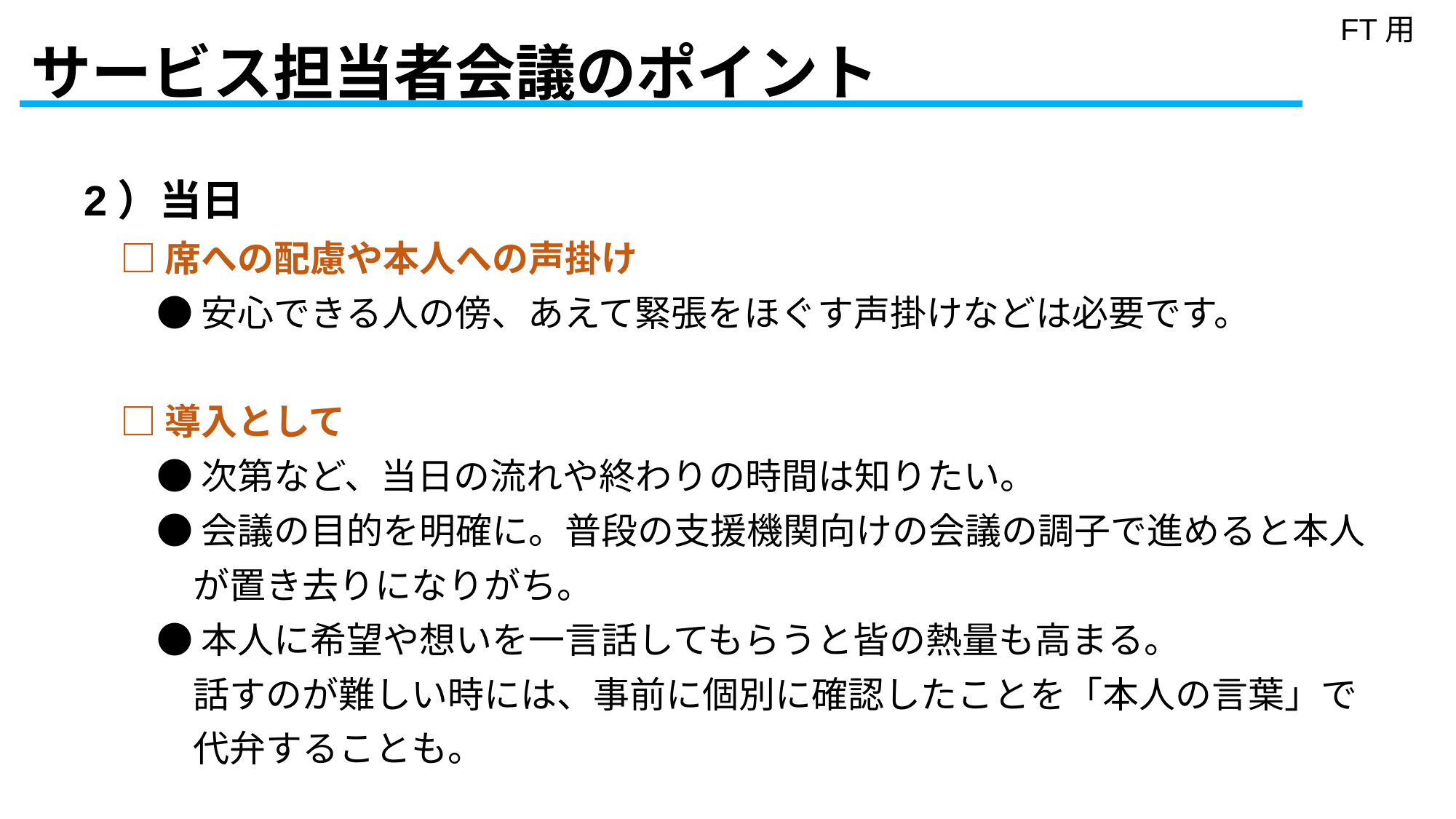

FT用
# サービス担当者会議のポイント
2）当日
　□ 席への配慮や本人への声掛け
　　● 安心できる人の傍、あえて緊張をほぐす声掛けなどは必要です。

　□ 導入として
　　● 次第など、当日の流れや終わりの時間は知りたい。
　　● 会議の目的を明確に。普段の支援機関向けの会議の調子で進めると本人
　　　が置き去りになりがち。
　　● 本人に希望や想いを一言話してもらうと皆の熱量も高まる。
　　　話すのが難しい時には、事前に個別に確認したことを「本人の言葉」で
　　　代弁することも。